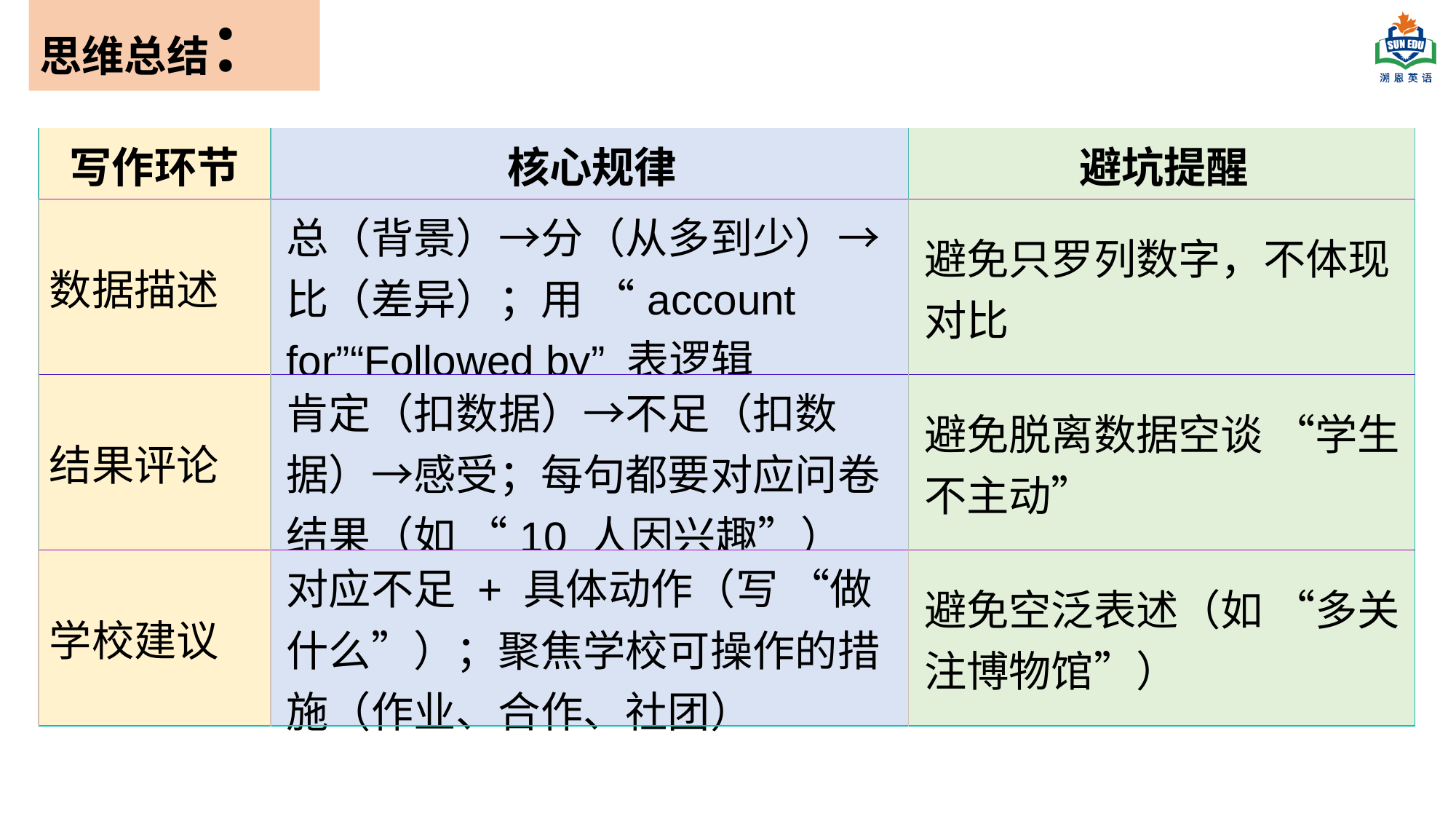

思维总结：
| 写作环节 | 核心规律 | 避坑提醒 |
| --- | --- | --- |
| 数据描述 | 总（背景）→分（从多到少）→比（差异）；用 “account for”“Followed by” 表逻辑 | 避免只罗列数字，不体现对比 |
| 结果评论 | 肯定（扣数据）→不足（扣数据）→感受；每句都要对应问卷结果（如 “10 人因兴趣”） | 避免脱离数据空谈 “学生不主动” |
| 学校建议 | 对应不足 + 具体动作（写 “做什么”）；聚焦学校可操作的措施（作业、合作、社团） | 避免空泛表述（如 “多关注博物馆”） |